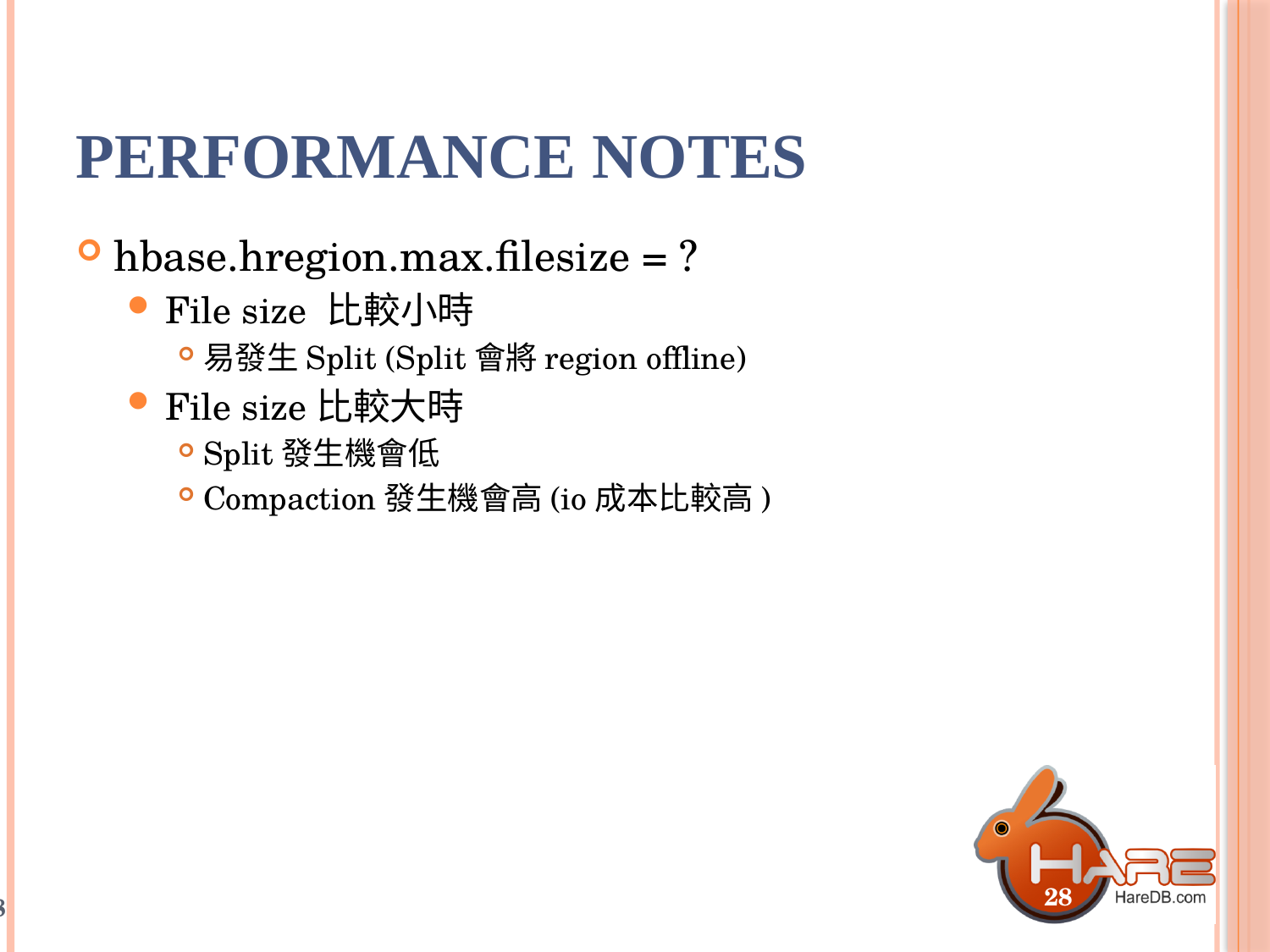

# Performance Notes
hbase.hregion.max.filesize = ?
File size 比較小時
易發生Split (Split會將region offline)
File size比較大時
Split發生機會低
Compaction發生機會高(io成本比較高)
28